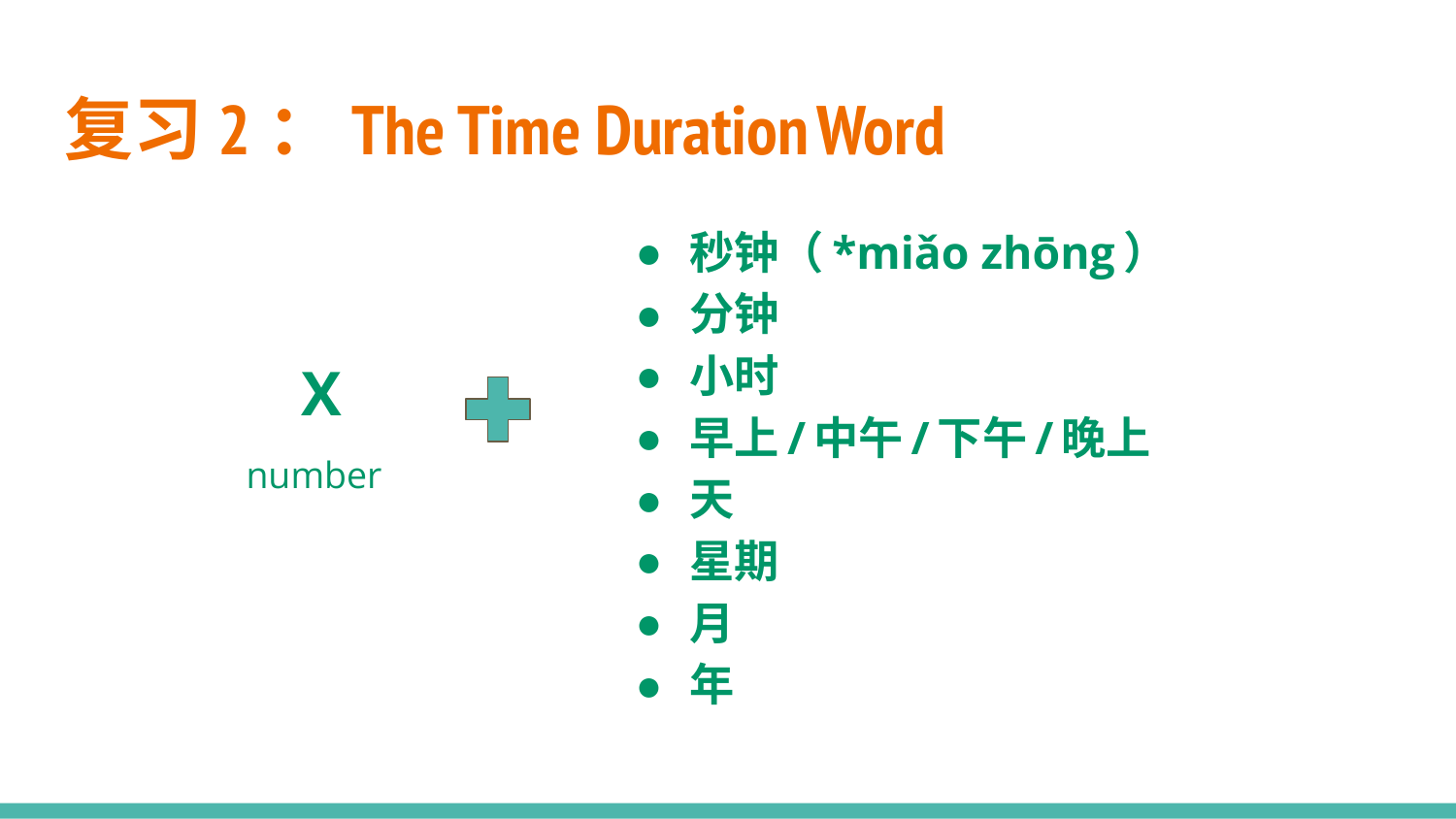

# 复习2：The Time Duration Word

秒钟（*miǎo zhōng）
分钟
小时
早上/中午/下午/晚上
天
星期
月
年
X
number